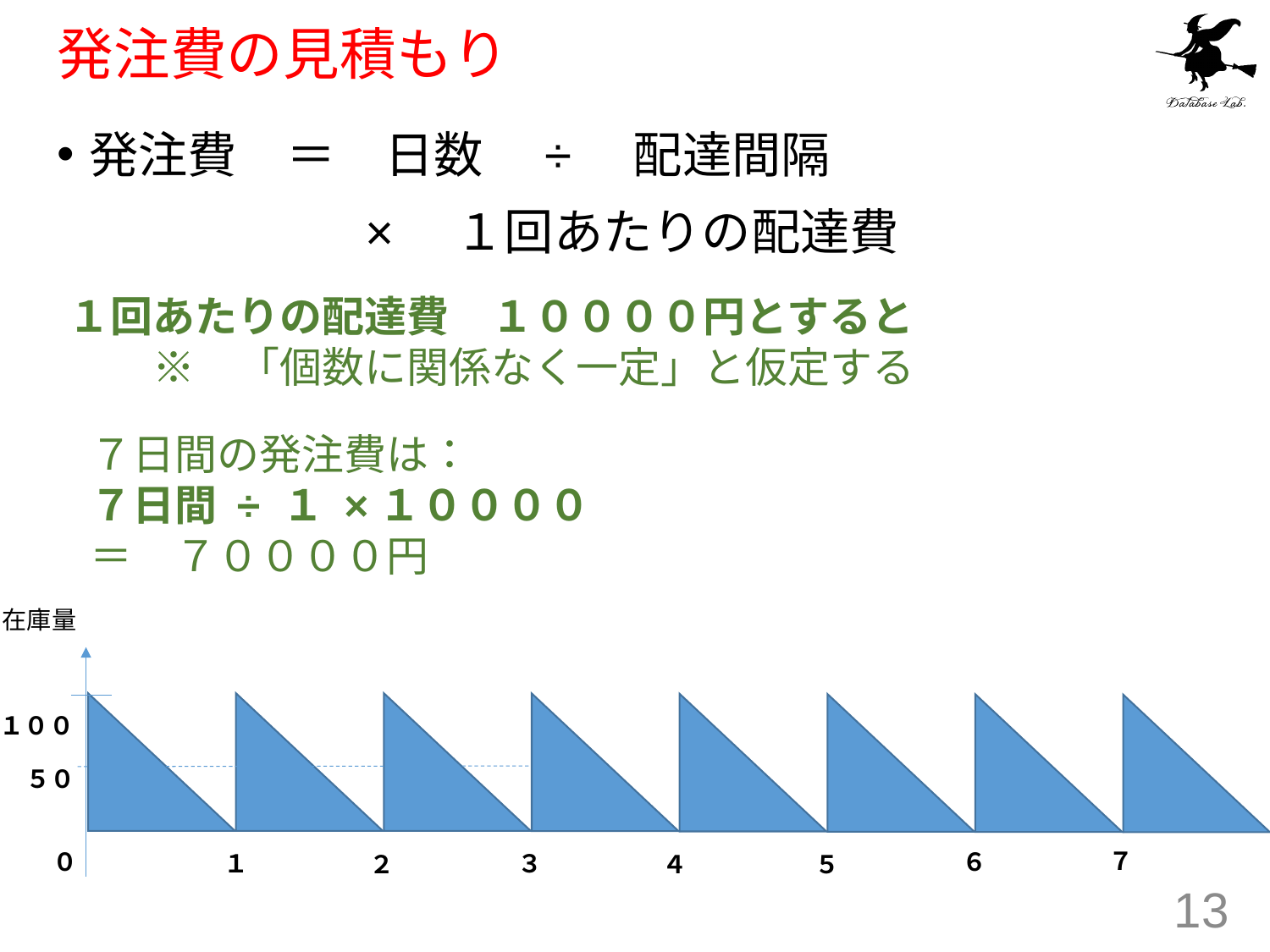

# 発注費の見積もり
発注費　＝　日数　÷　配達間隔
　　　　　　×　１回あたりの配達費
　１回あたりの配達費　１００００円とすると
　　　※　「個数に関係なく一定」と仮定する
７日間の発注費は：
７日間 ÷ １ ×１００００
＝　７００００円
在庫量

１００
５０
７
０
６
３
１
２
４
５
13